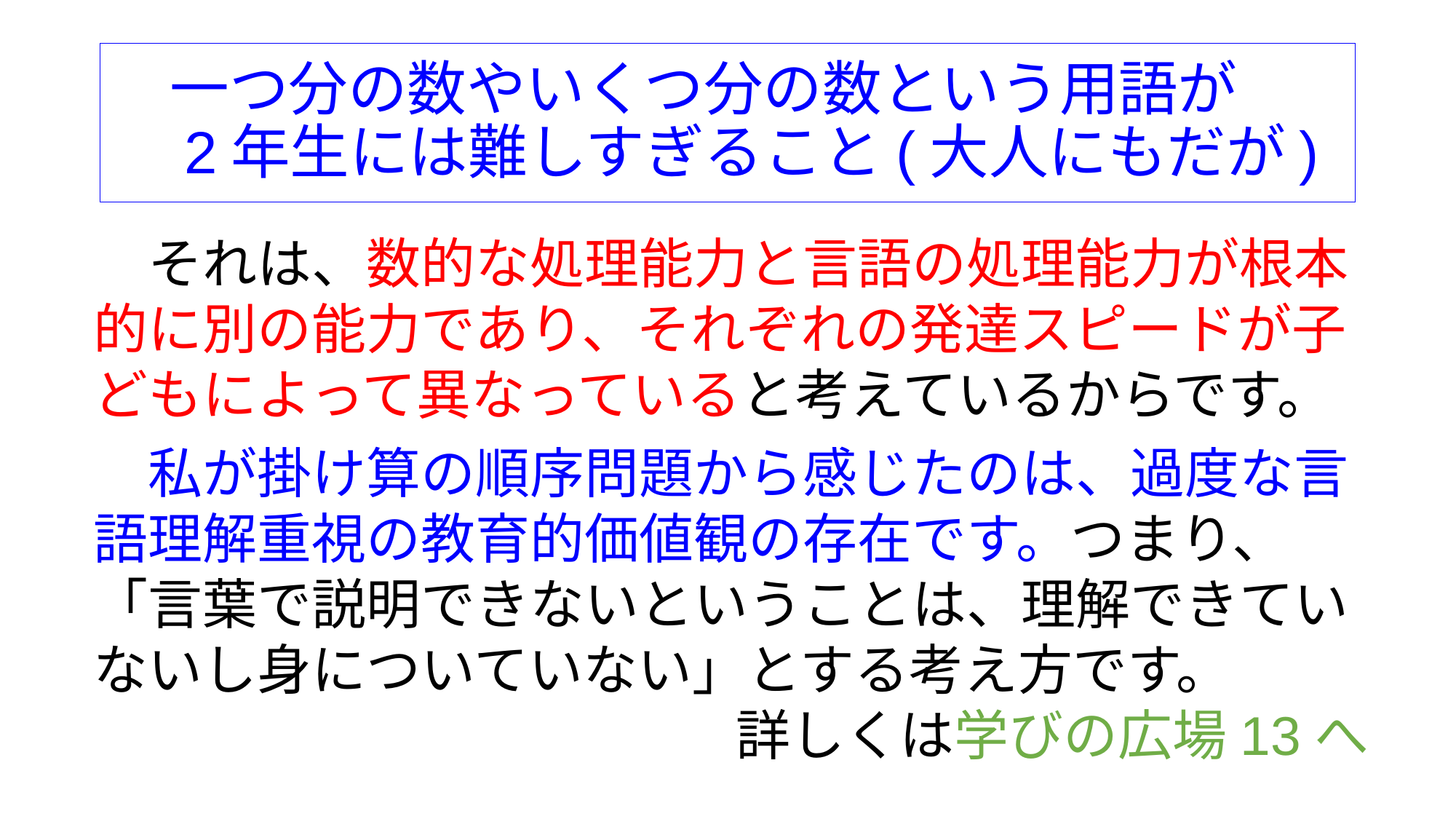

# 一つ分の数やいくつ分の数という用語が 　2年生には難しすぎること(大人にもだが)
　それは、数的な処理能力と言語の処理能力が根本的に別の能力であり、それぞれの発達スピードが子どもによって異なっていると考えているからです。
　私が掛け算の順序問題から感じたのは、過度な言語理解重視の教育的価値観の存在です。つまり、「言葉で説明できないということは、理解できていないし身についていない」とする考え方です。
詳しくは学びの広場13へ